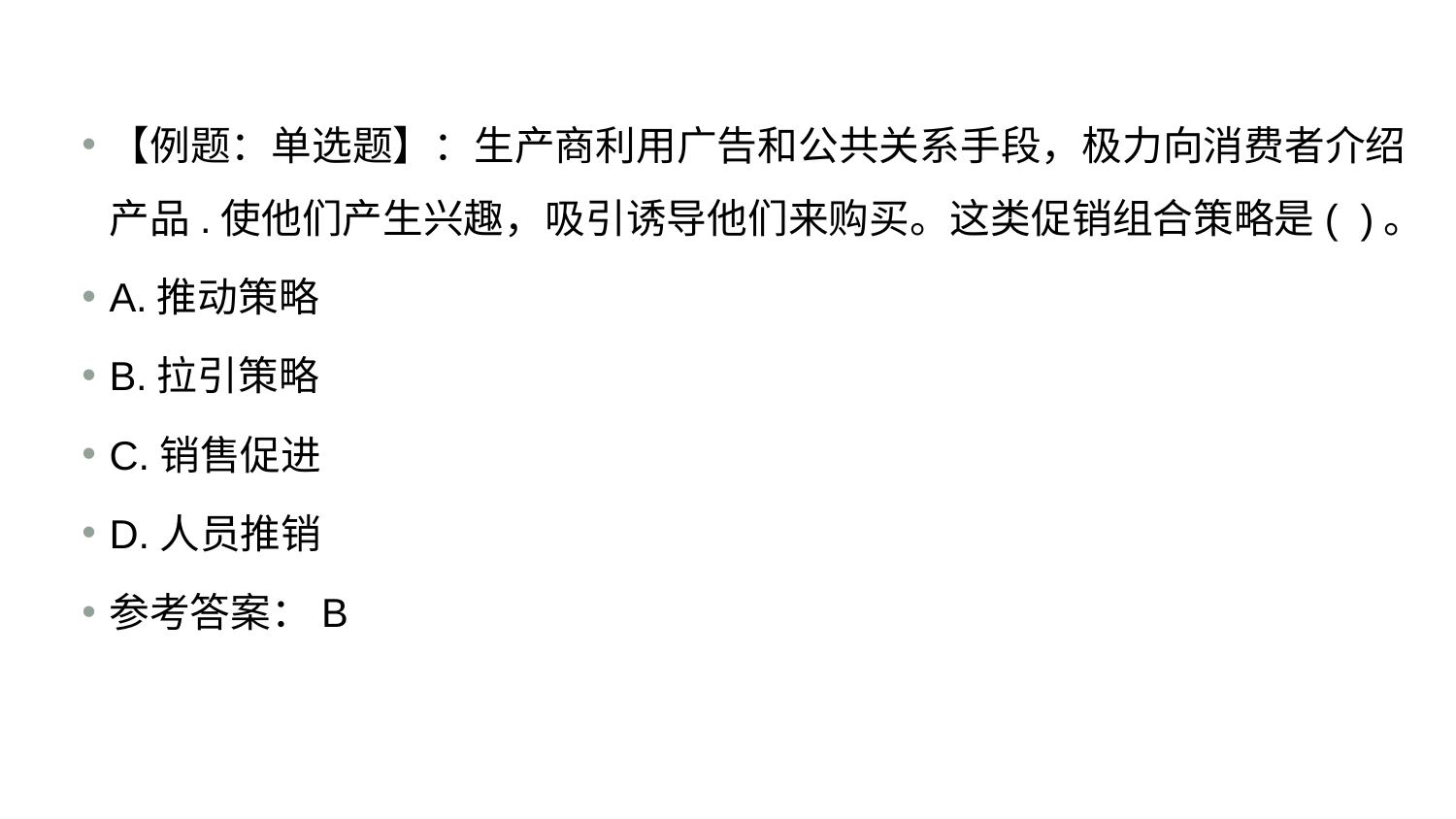

#
【例题：单选题】：生产商利用广告和公共关系手段，极力向消费者介绍产品.使他们产生兴趣，吸引诱导他们来购买。这类促销组合策略是(  )。
A.推动策略
B.拉引策略
C.销售促进
D.人员推销
参考答案：B